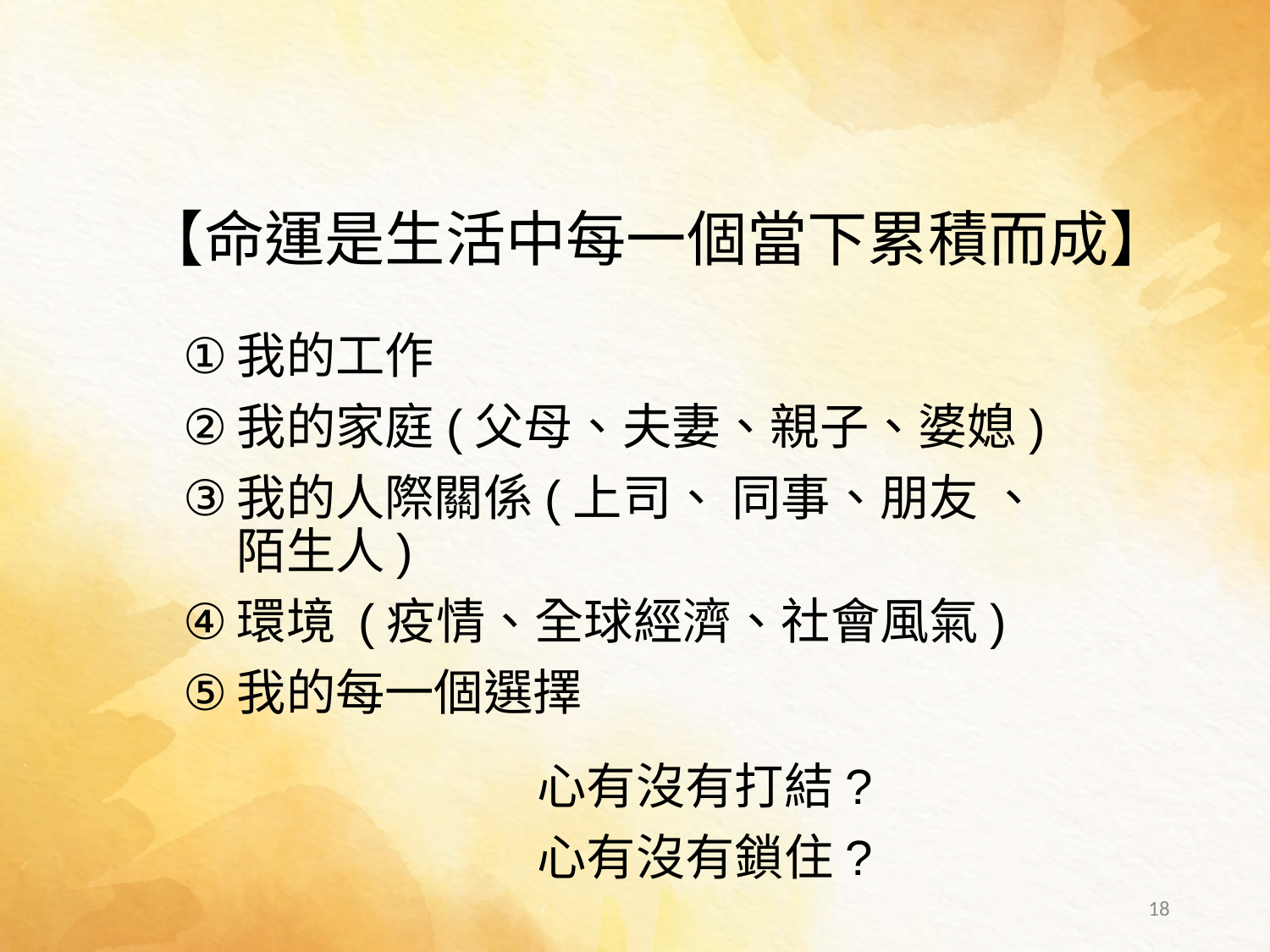

# 【命運是生活中每一個當下累積而成】
我的工作
我的家庭(父母、夫妻、親子、婆媳)
我的人際關係(上司、 同事、朋友 、 陌生人)
環境 (疫情、全球經濟、社會風氣)
我的每一個選擇

心有沒有打結?
心有沒有鎖住?

18